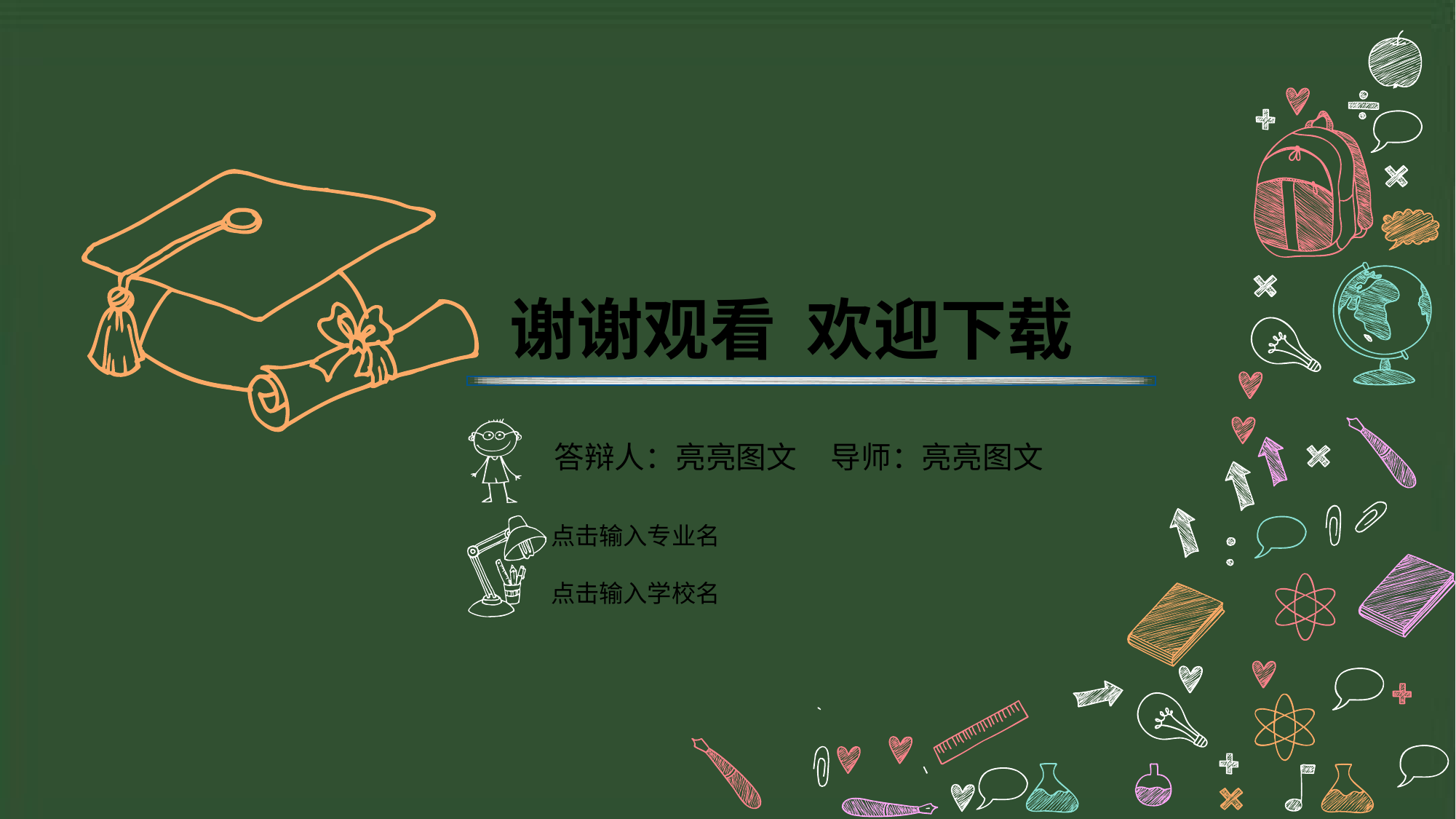

谢谢观看  欢迎下载

答辩人：亮亮图文     导师：亮亮图文

点击输入专业名

点击输入学校名